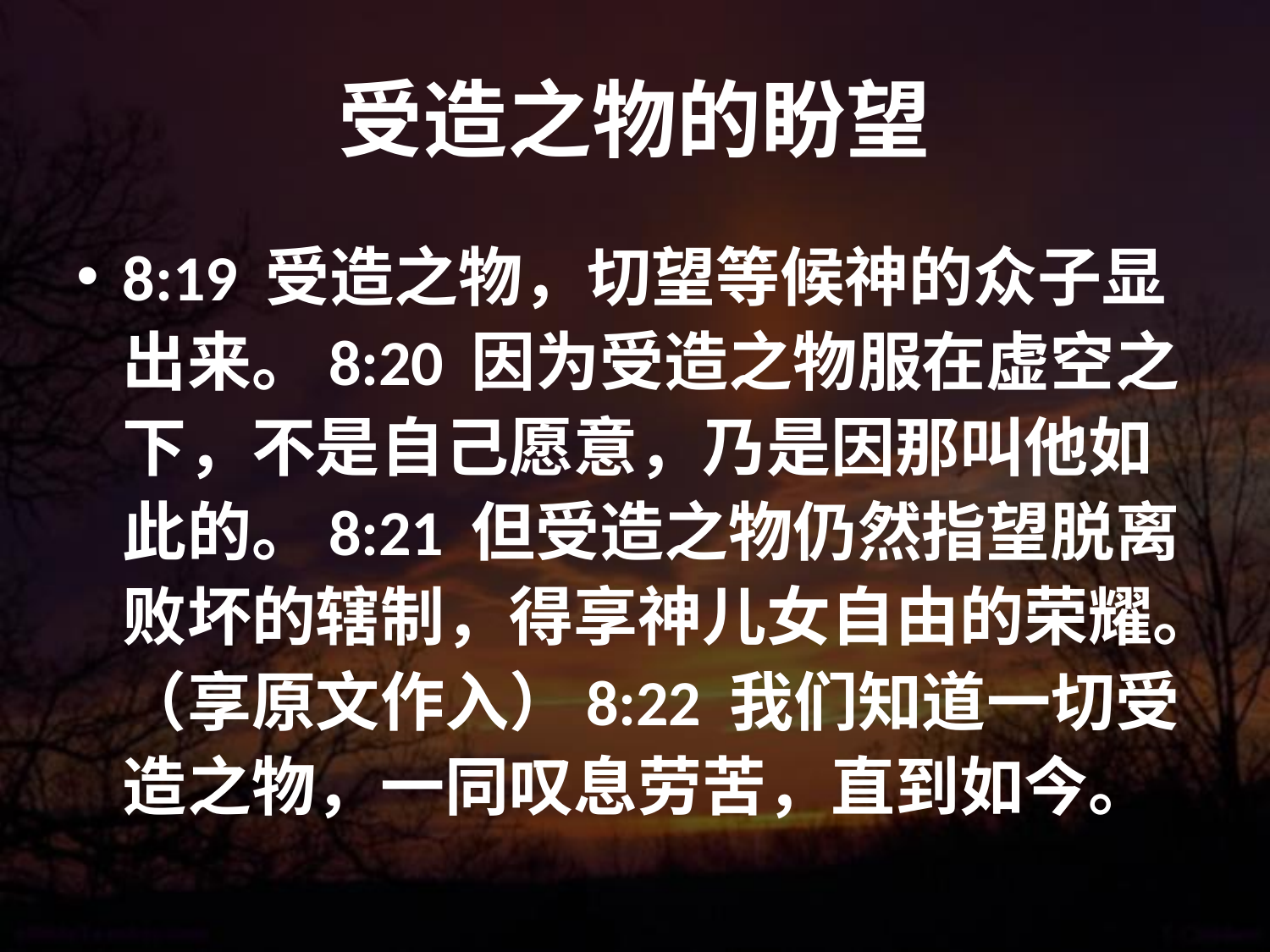

# 受造之物的盼望
8:19 受造之物，切望等候神的众子显出来。8:20 因为受造之物服在虚空之下，不是自己愿意，乃是因那叫他如此的。8:21 但受造之物仍然指望脱离败坏的辖制，得享神儿女自由的荣耀。（享原文作入）8:22 我们知道一切受造之物，一同叹息劳苦，直到如今。